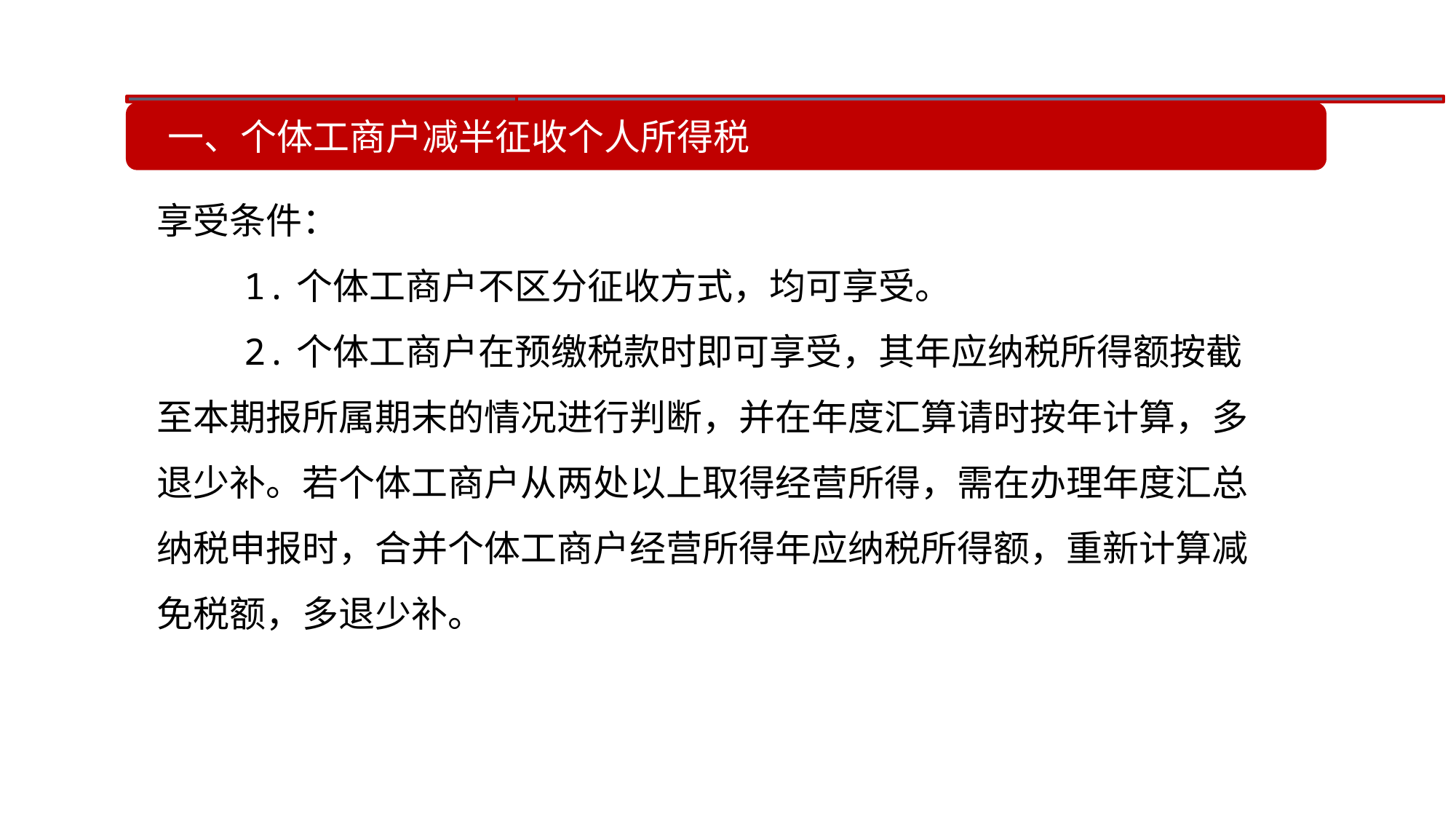

一、个体工商户减半征收个人所得税
享受条件：
    1.个体工商户不区分征收方式，均可享受。
    2.个体工商户在预缴税款时即可享受，其年应纳税所得额按截至本期报所属期末的情况进行判断，并在年度汇算请时按年计算，多退少补。若个体工商户从两处以上取得经营所得，需在办理年度汇总纳税申报时，合并个体工商户经营所得年应纳税所得额，重新计算减免税额，多退少补。